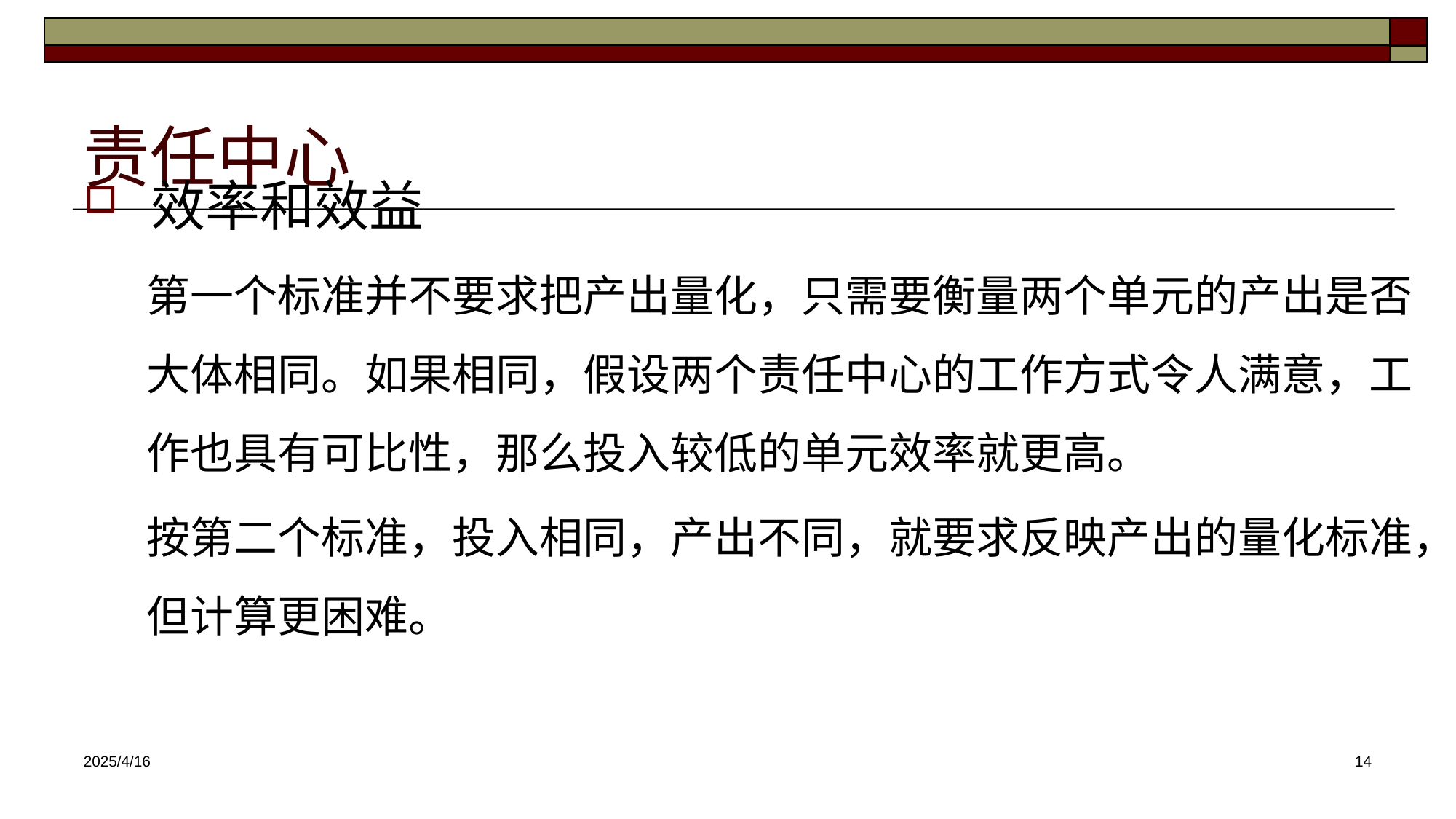

# 责任中心
效率和效益
第一个标准并不要求把产出量化，只需要衡量两个单元的产出是否大体相同。如果相同，假设两个责任中心的工作方式令人满意，工作也具有可比性，那么投入较低的单元效率就更高。
按第二个标准，投入相同，产出不同，就要求反映产出的量化标准，但计算更困难。
2025/4/16
14